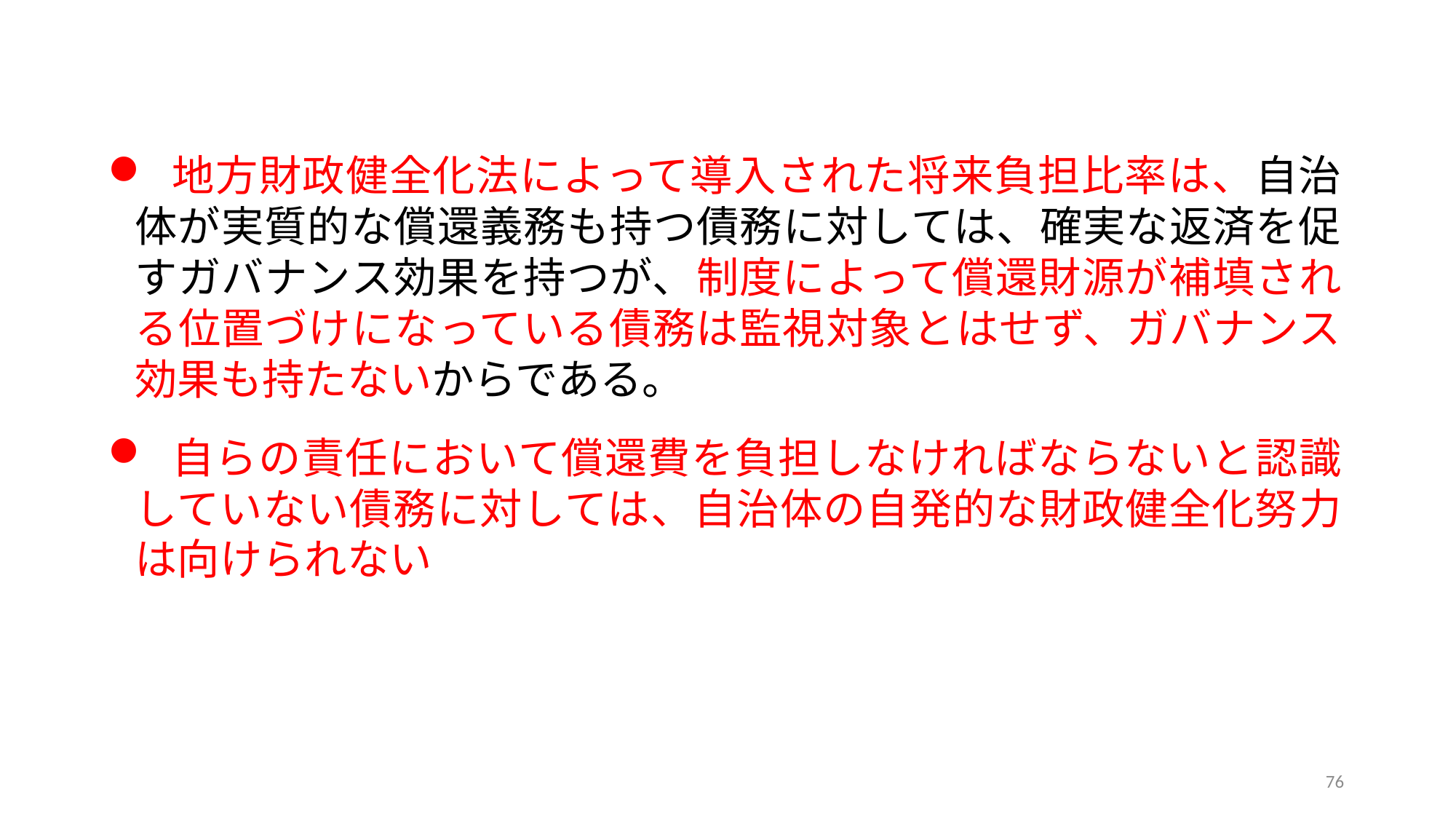

地方財政健全化法によって導入された将来負担比率は、自治体が実質的な償還義務も持つ債務に対しては、確実な返済を促すガバナンス効果を持つが、制度によって償還財源が補填される位置づけになっている債務は監視対象とはせず、ガバナンス効果も持たないからである。
 自らの責任において償還費を負担しなければならないと認識していない債務に対しては、自治体の自発的な財政健全化努力は向けられない
76